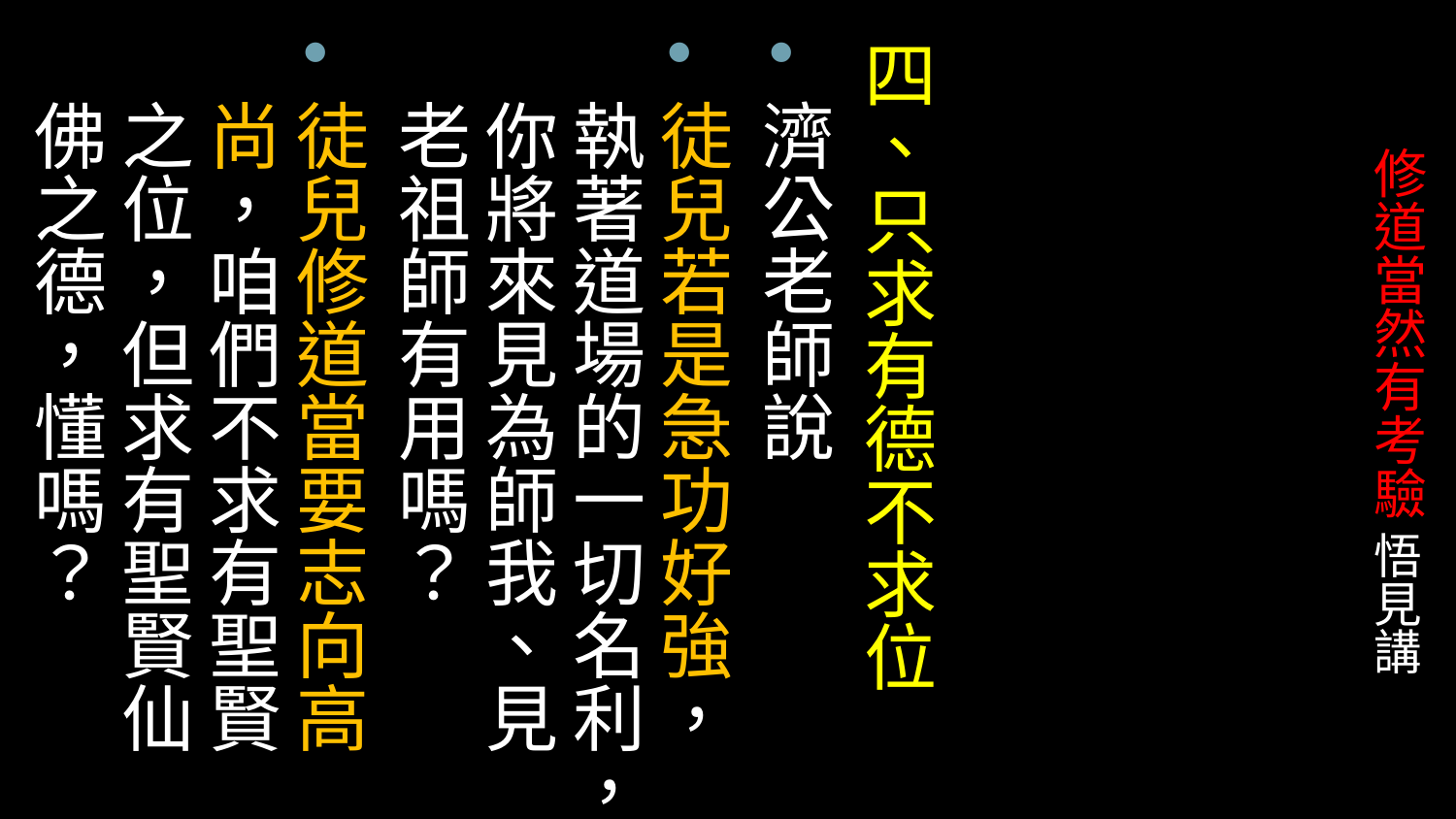

四、只求有德不求位
濟公老師說
徒兒若是急功好強，執著道場的一切名利，你將來見為師我、見老祖師有用嗎？
徒兒修道當要志向高尚，咱們不求有聖賢之位，但求有聖賢仙佛之德，懂嗎？
# 修道當然有考驗 悟見講